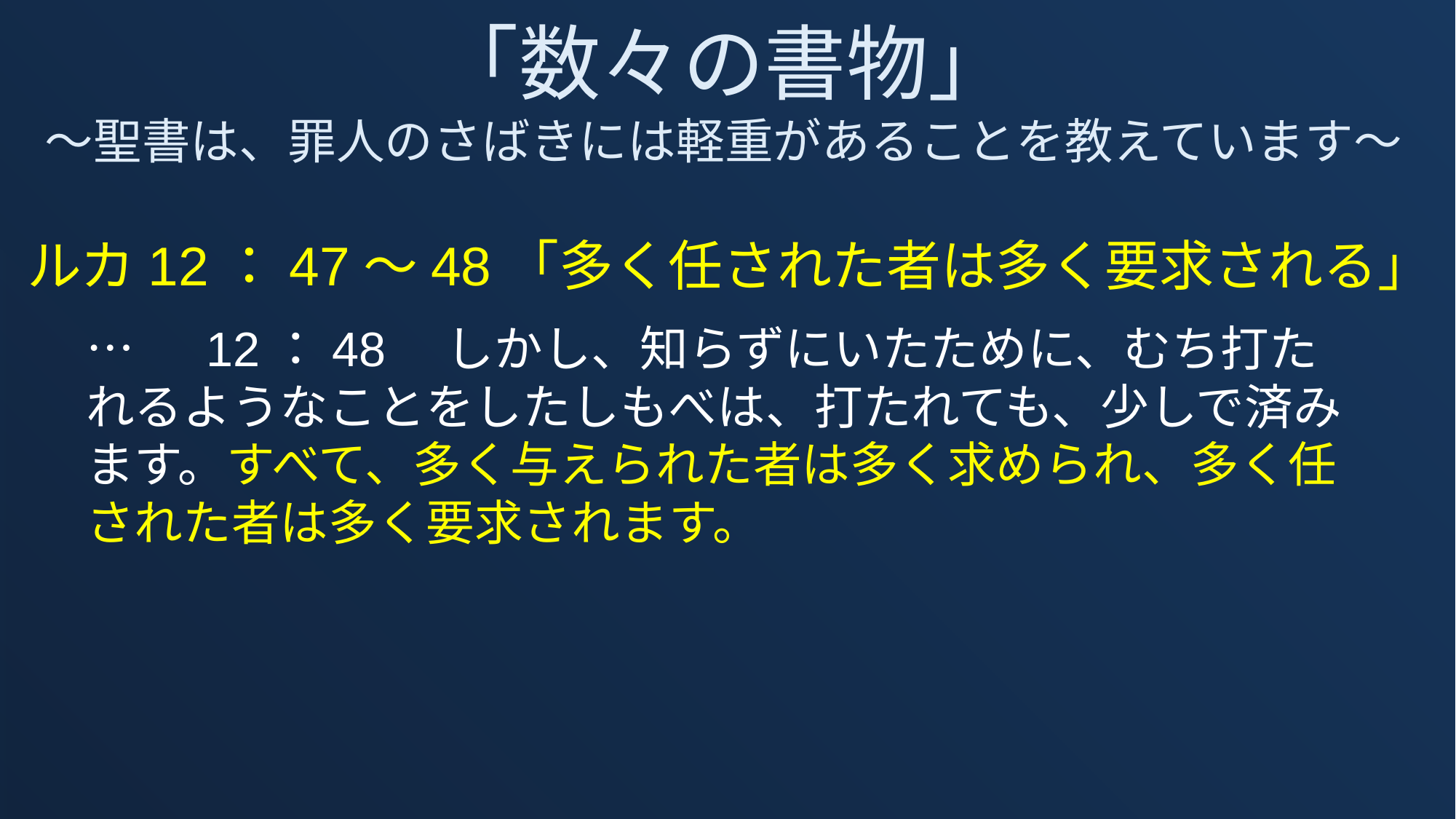

「数々の書物」
～聖書は、罪人のさばきには軽重があることを教えています～
ルカ12：47～48「多く任された者は多く要求される」
…　12：48　しかし、知らずにいたために、むち打たれるようなことをしたしもべは、打たれても、少しで済みます。すべて、多く与えられた者は多く求められ、多く任された者は多く要求されます。